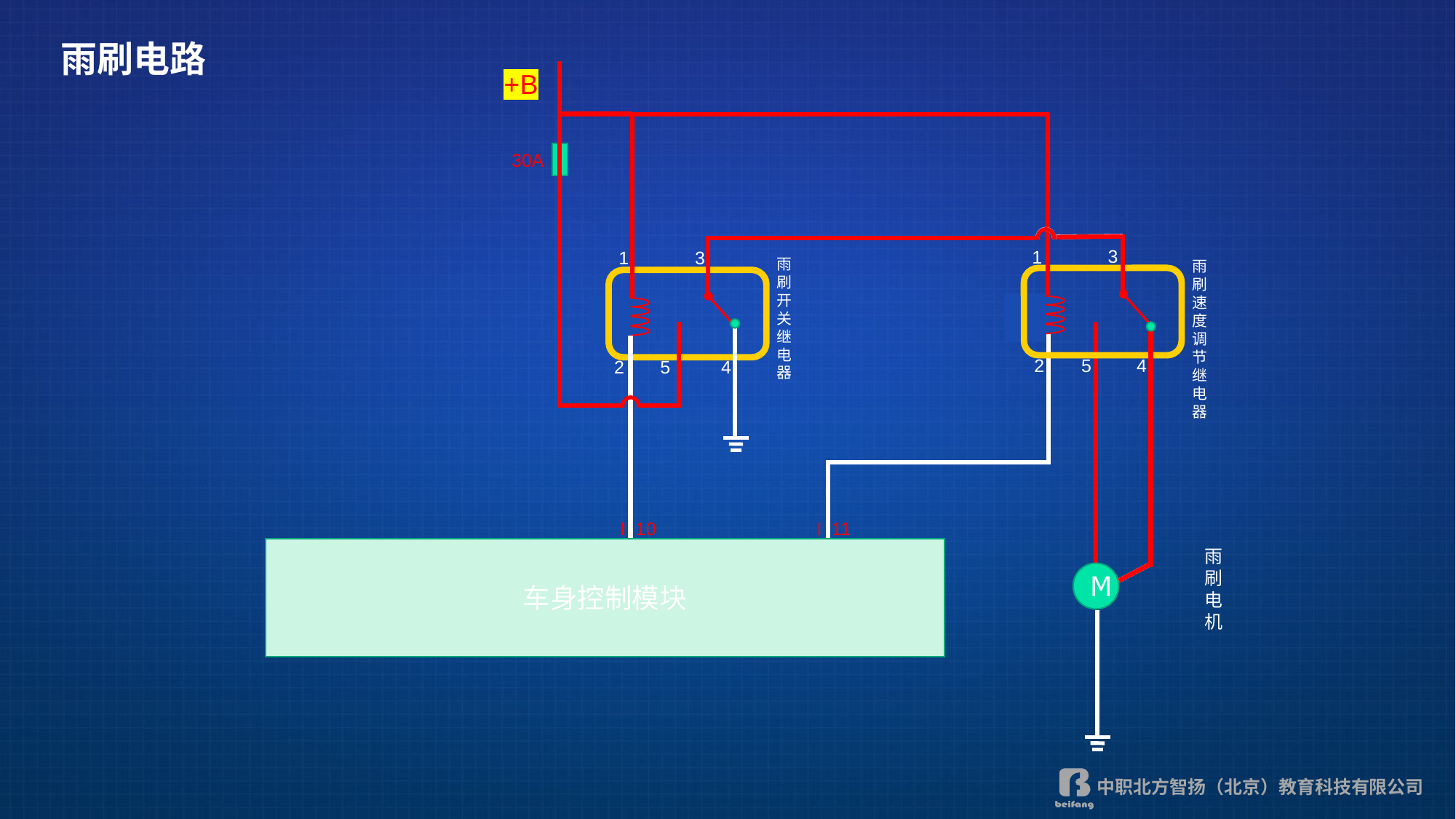

雨刷电路
+B
30A

3
1
1
3
雨刷开关继电器
雨刷速度调节继电器

2
5
4
2
5
4

I  10
I  11
车身控制模块
雨刷电机
M